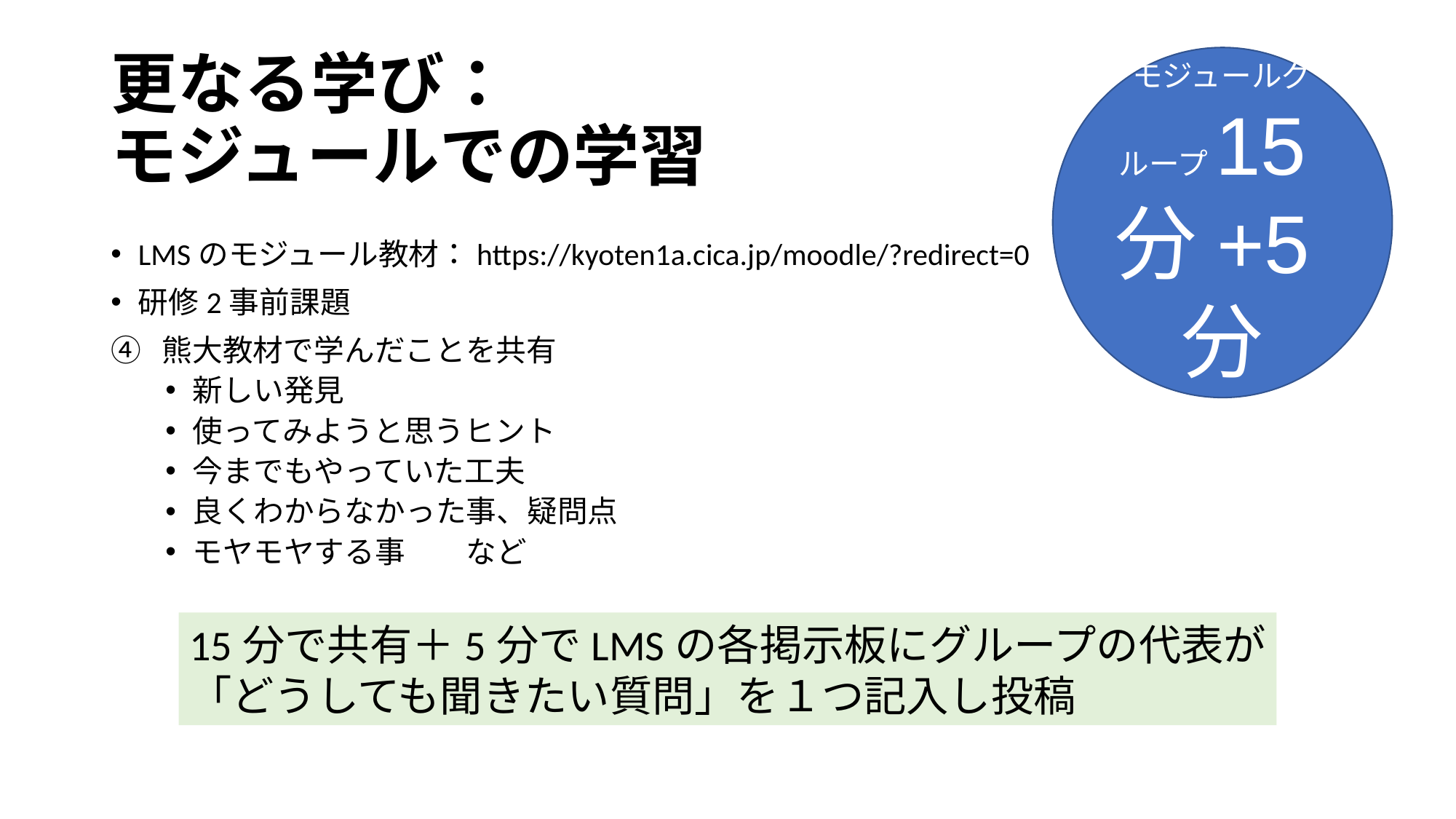

# 更なる学び： モジュールでの学習
モジュールグループ15分+5分
LMSのモジュール教材：https://kyoten1a.cica.jp/moodle/?redirect=0
研修2事前課題
④  熊大教材で学んだことを共有
新しい発見
使ってみようと思うヒント
今までもやっていた工夫
良くわからなかった事、疑問点
モヤモヤする事　　など

15分で共有＋5分でLMSの各掲示板にグループの代表が
「どうしても聞きたい質問」を１つ記入し投稿